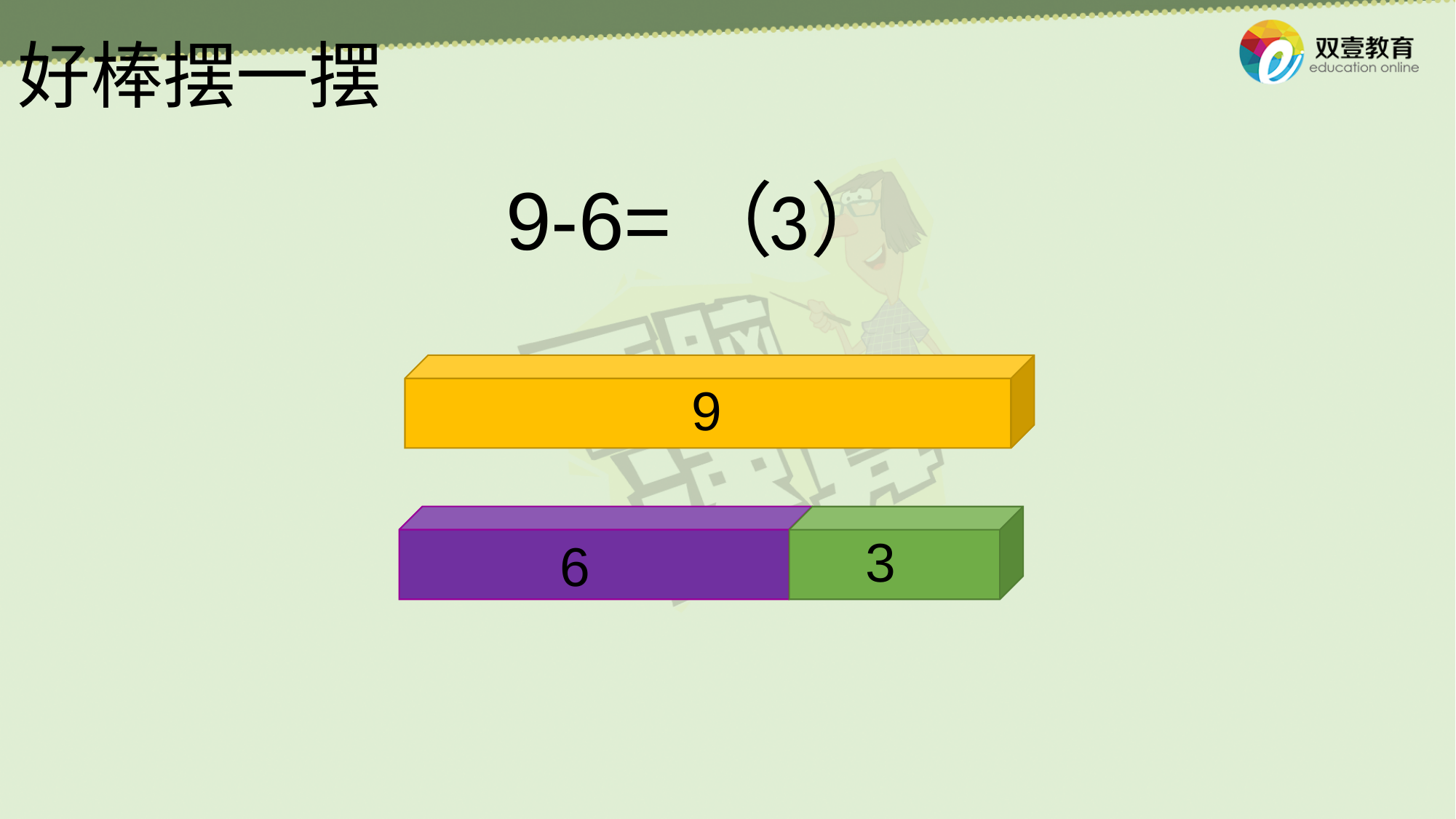

好棒摆一摆
9-6=（  ）
3

9

6

3